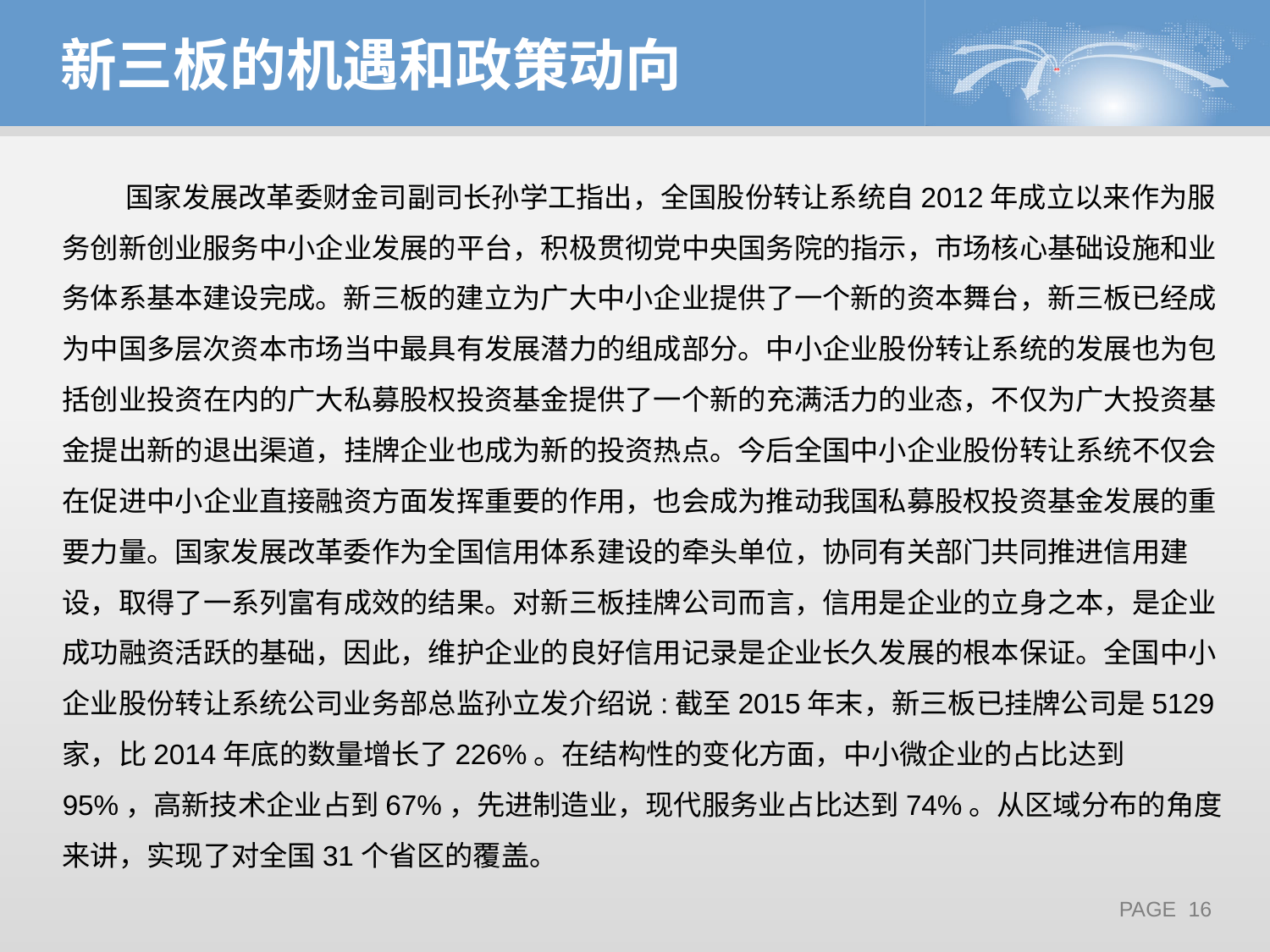

新三板的机遇和政策动向
国家发展改革委财金司副司长孙学工指出，全国股份转让系统自2012年成立以来作为服务创新创业服务中小企业发展的平台，积极贯彻党中央国务院的指示，市场核心基础设施和业务体系基本建设完成。新三板的建立为广大中小企业提供了一个新的资本舞台，新三板已经成为中国多层次资本市场当中最具有发展潜力的组成部分。中小企业股份转让系统的发展也为包括创业投资在内的广大私募股权投资基金提供了一个新的充满活力的业态，不仅为广大投资基金提出新的退出渠道，挂牌企业也成为新的投资热点。今后全国中小企业股份转让系统不仅会在促进中小企业直接融资方面发挥重要的作用，也会成为推动我国私募股权投资基金发展的重要力量。国家发展改革委作为全国信用体系建设的牵头单位，协同有关部门共同推进信用建设，取得了一系列富有成效的结果。对新三板挂牌公司而言，信用是企业的立身之本，是企业成功融资活跃的基础，因此，维护企业的良好信用记录是企业长久发展的根本保证。全国中小企业股份转让系统公司业务部总监孙立发介绍说:截至2015年末，新三板已挂牌公司是5129家，比2014年底的数量增长了226%。在结构性的变化方面，中小微企业的占比达到95%，高新技术企业占到67%，先进制造业，现代服务业占比达到74%。从区域分布的角度来讲，实现了对全国31个省区的覆盖。